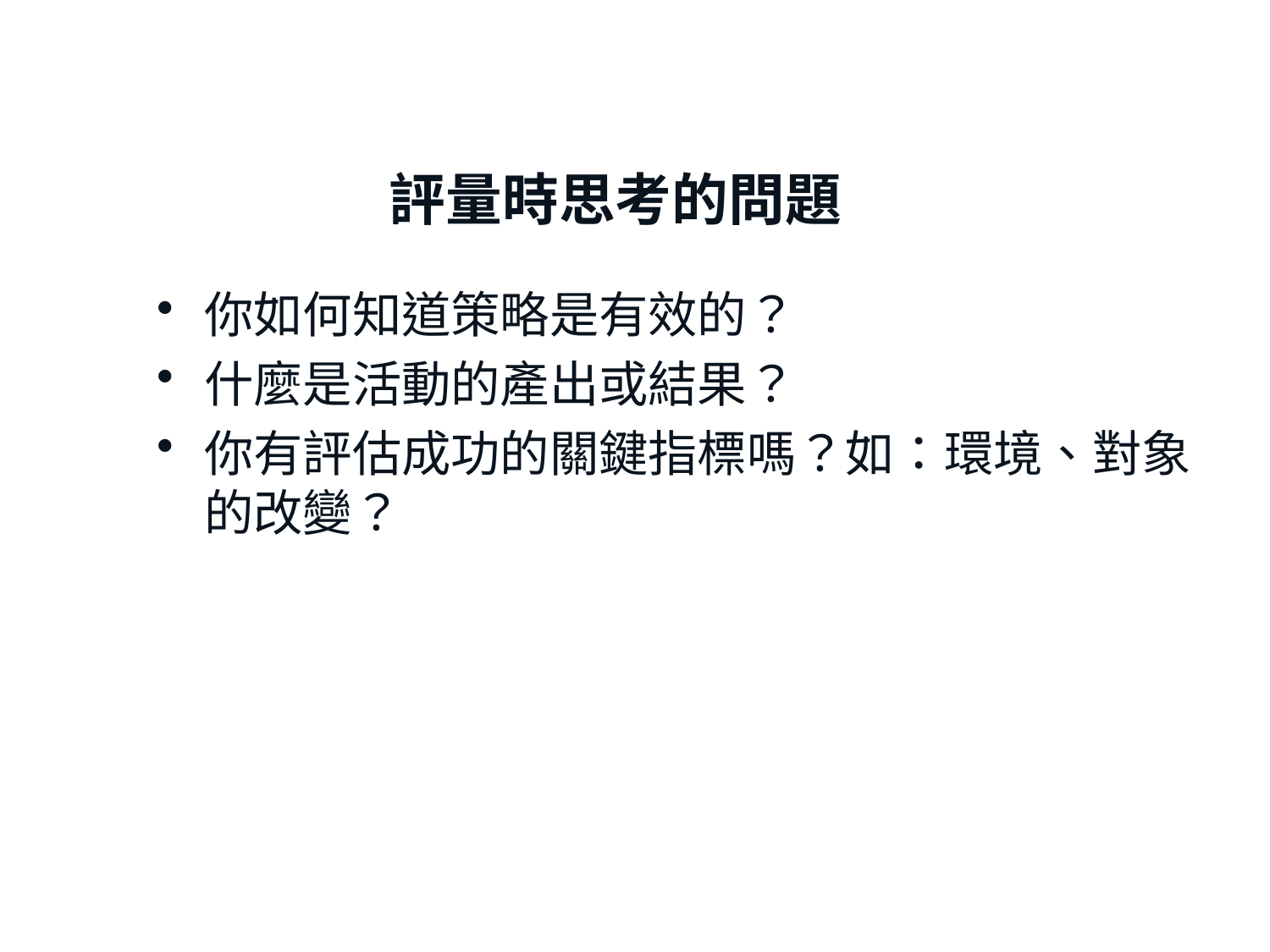

# 評量時思考的問題
你如何知道策略是有效的？
什麼是活動的產出或結果？
你有評估成功的關鍵指標嗎？如：環境、對象的改變？